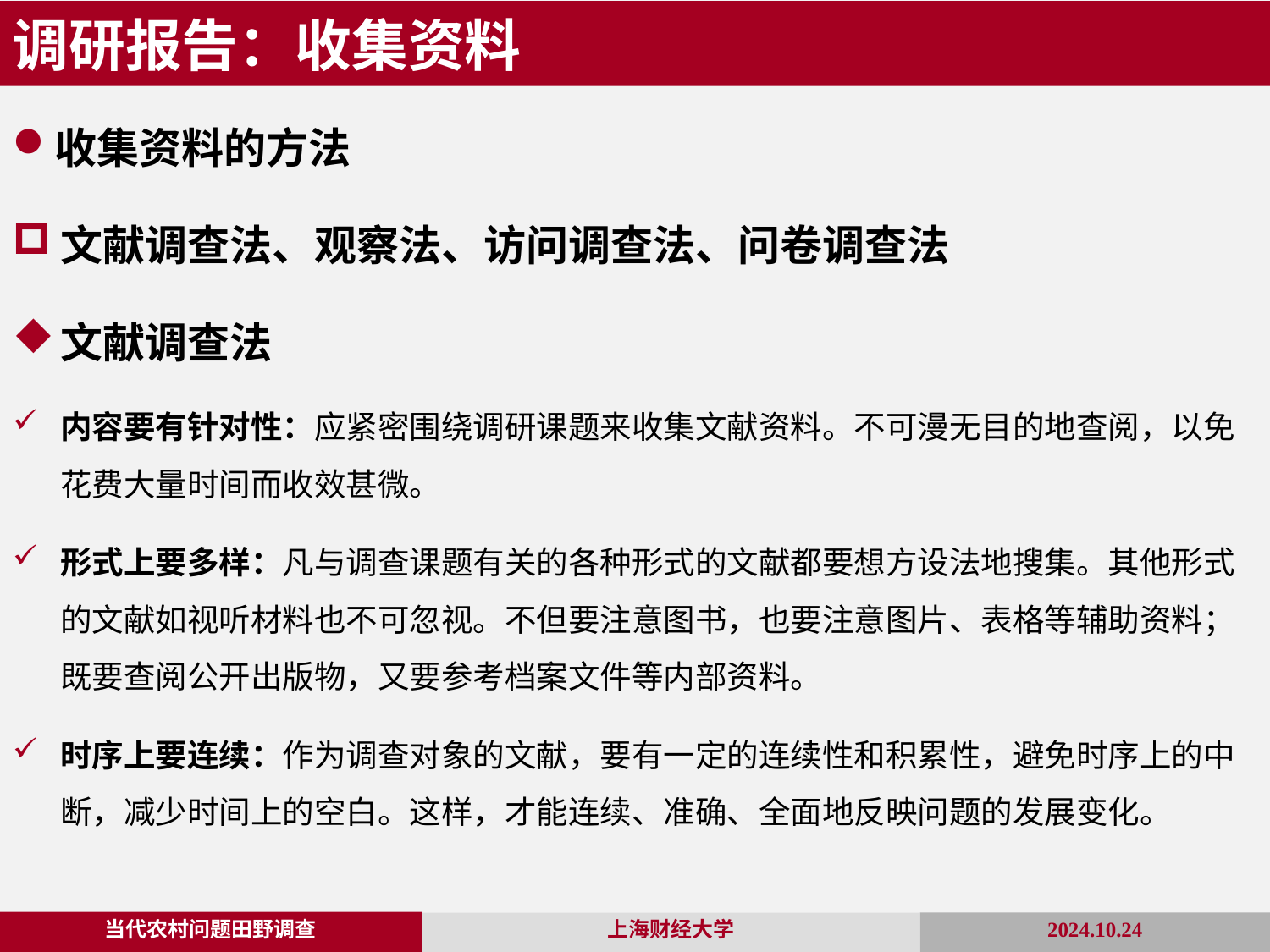

调研报告：收集资料
收集资料的方法
文献调查法、观察法、访问调查法、问卷调查法
文献调查法
内容要有针对性：应紧密围绕调研课题来收集文献资料。不可漫无目的地查阅，以免花费大量时间而收效甚微。
形式上要多样：凡与调查课题有关的各种形式的文献都要想方设法地搜集。其他形式的文献如视听材料也不可忽视。不但要注意图书，也要注意图片、表格等辅助资料；既要查阅公开出版物，又要参考档案文件等内部资料。
时序上要连续：作为调查对象的文献，要有一定的连续性和积累性，避免时序上的中断，减少时间上的空白。这样，才能连续、准确、全面地反映问题的发展变化。
当代农村问题田野调查
2024.10.24
上海财经大学